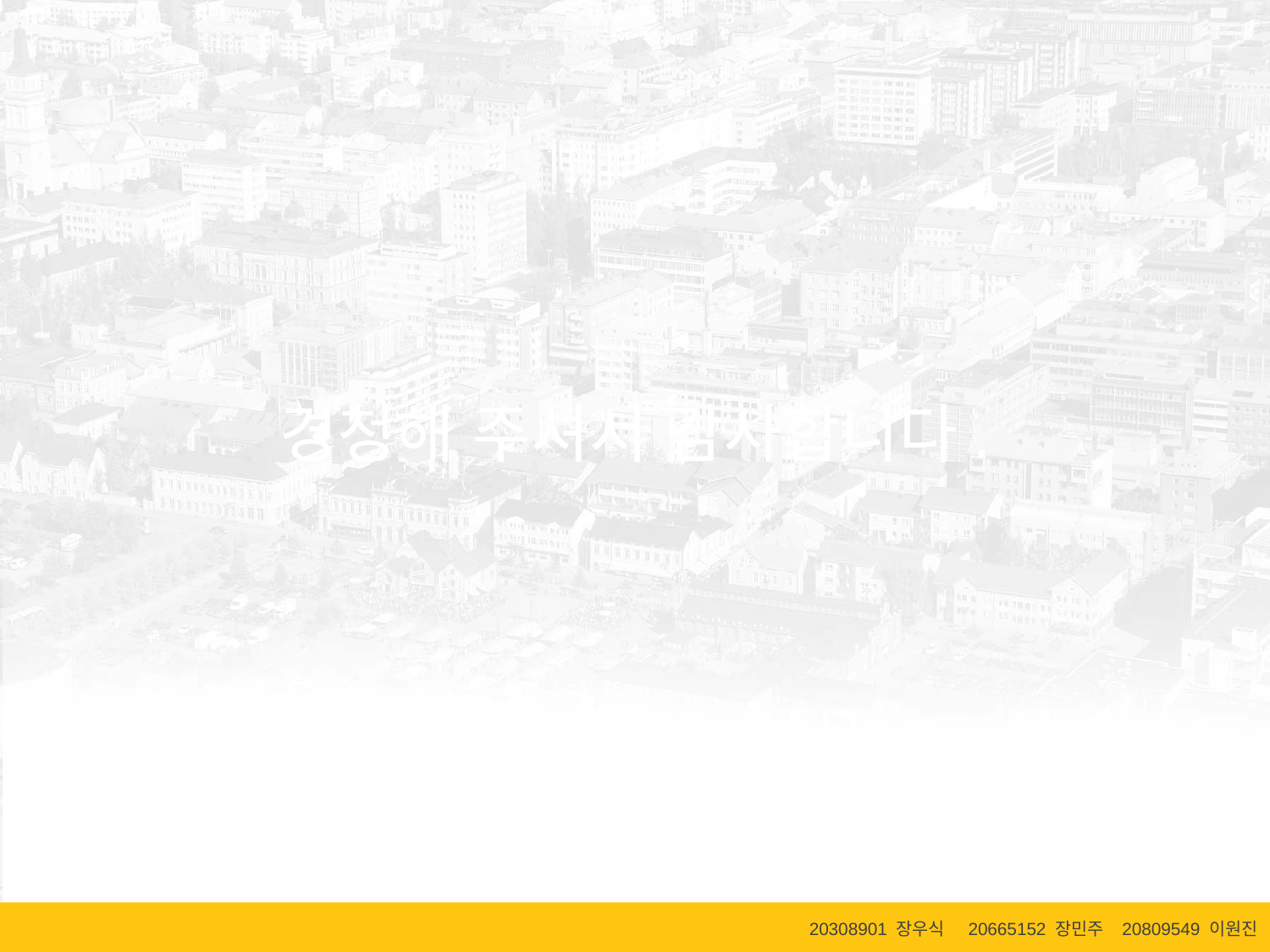

경청해 주셔서 감사합니다.
20308901 장우식    20665152 장민주   20809549 이원진